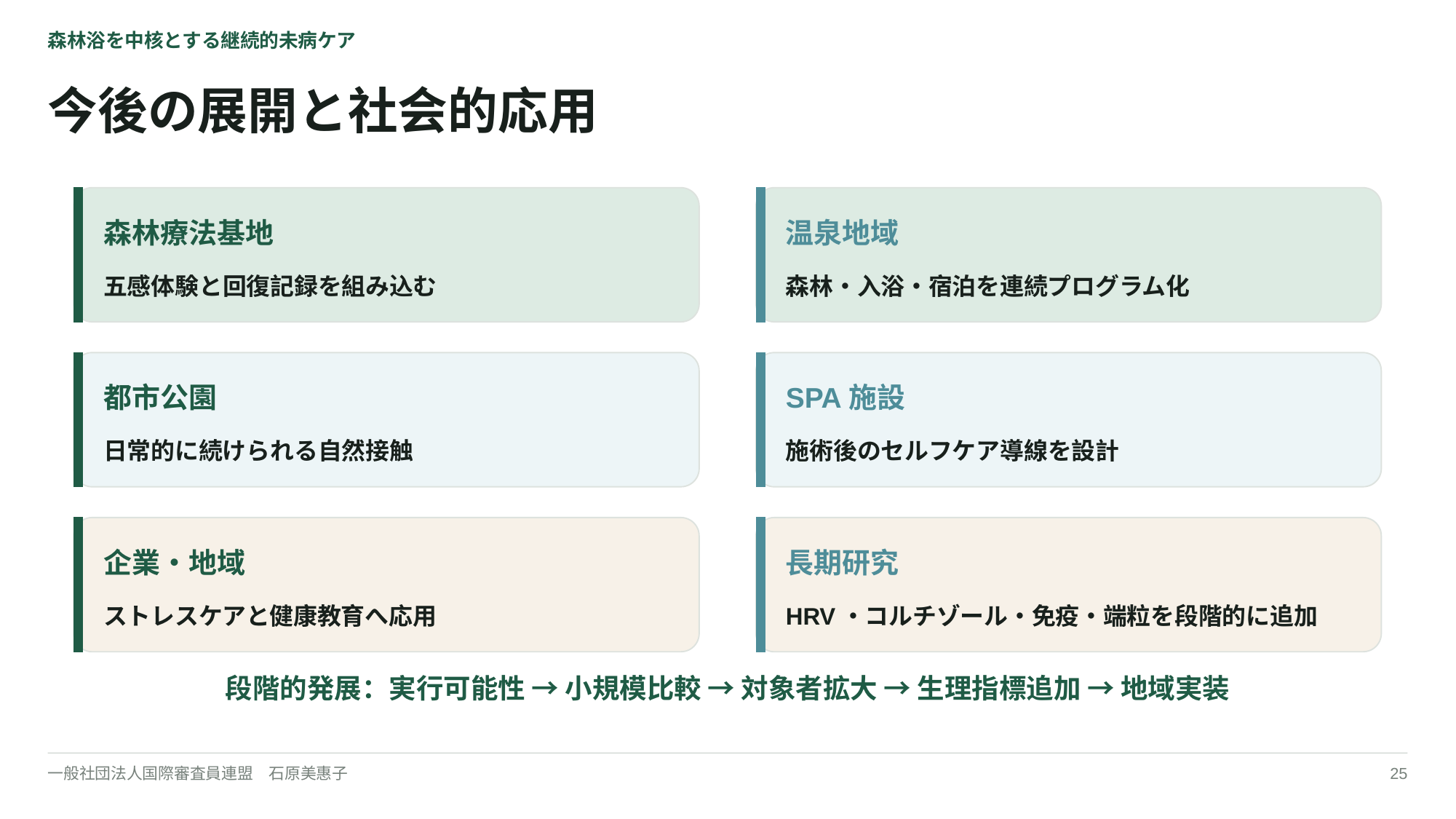

森林浴を中核とする継続的未病ケア
今後の展開と社会的応用

森林療法基地
温泉地域
五感体験と回復記録を組み込む
森林・入浴・宿泊を連続プログラム化

都市公園
SPA施設
日常的に続けられる自然接触
施術後のセルフケア導線を設計

企業・地域
長期研究
ストレスケアと健康教育へ応用
HRV・コルチゾール・免疫・端粒を段階的に追加
段階的発展：実行可能性 → 小規模比較 → 対象者拡大 → 生理指標追加 → 地域実装

一般社団法人国際審査員連盟　石原美惠子
25